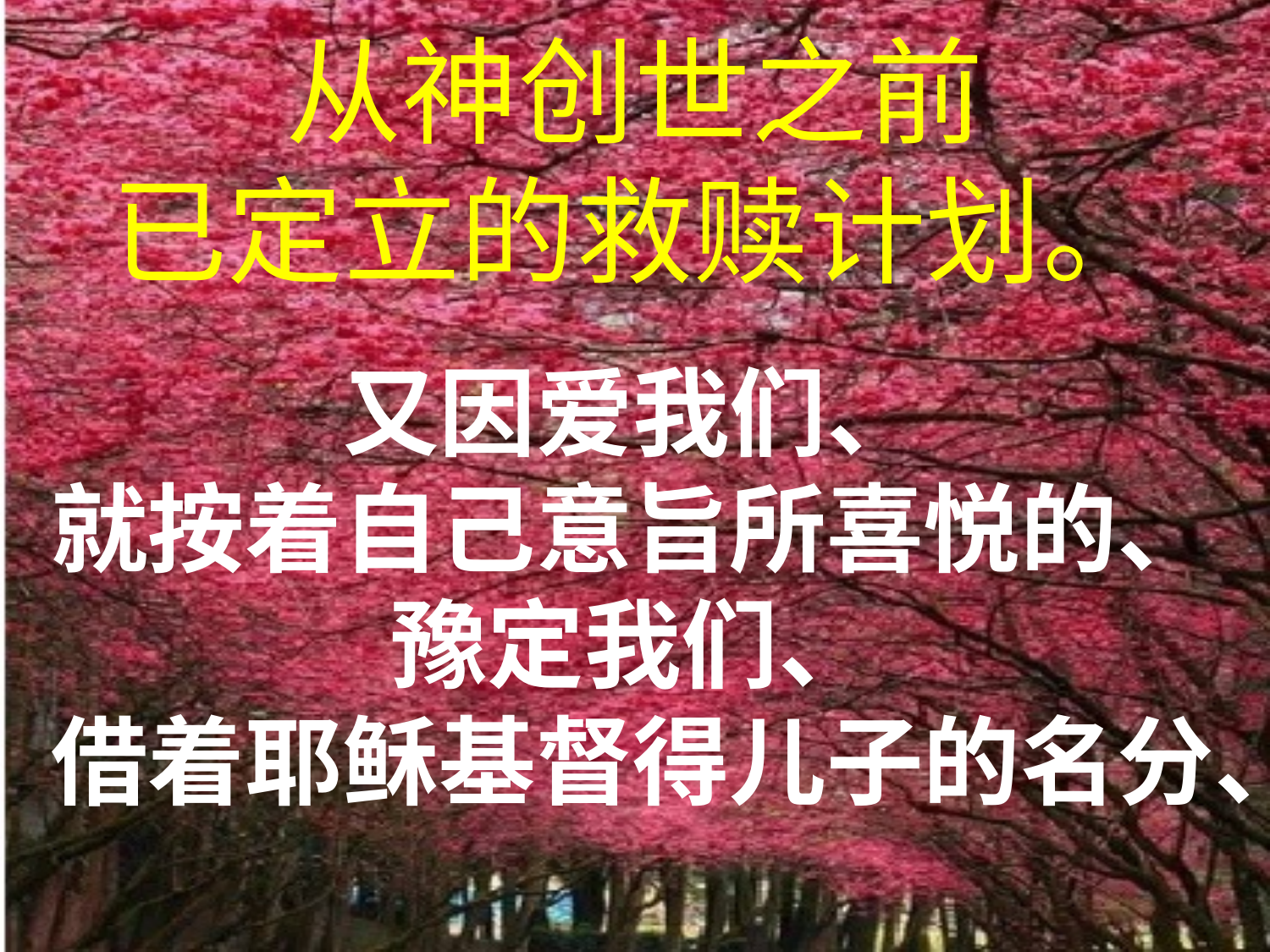

# 从神创世之前 已定立的救赎计划。
又因爱我们、
就按着自己意旨所喜悦的、豫定我们、
借着耶稣基督得儿子的名分、